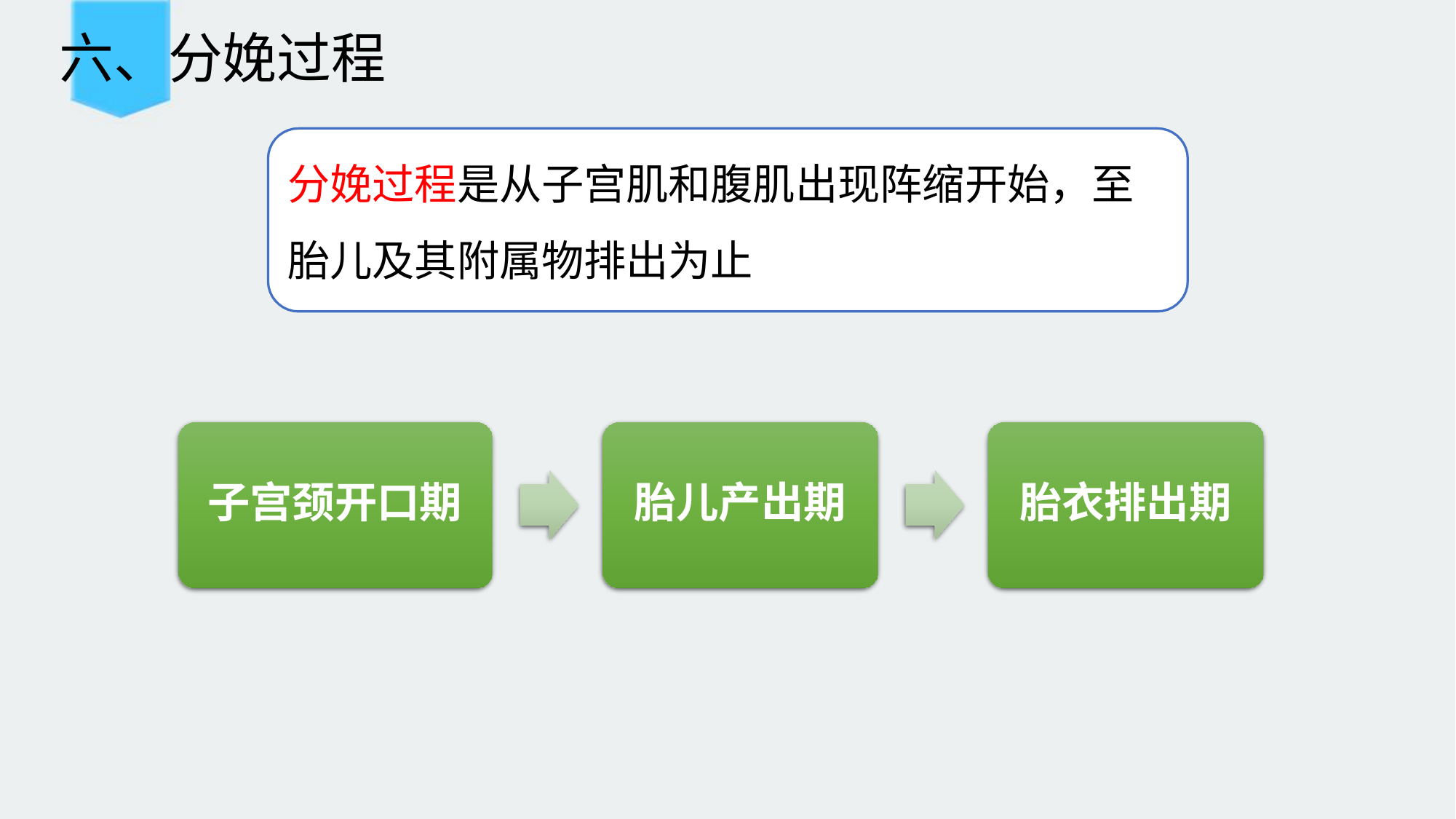

# 六、分娩过程

分娩过程是从子宫肌和腹肌出现阵缩开始，至 胎儿及其附属物排出为止

子宫颈开口期
胎儿产出期
胎衣排出期